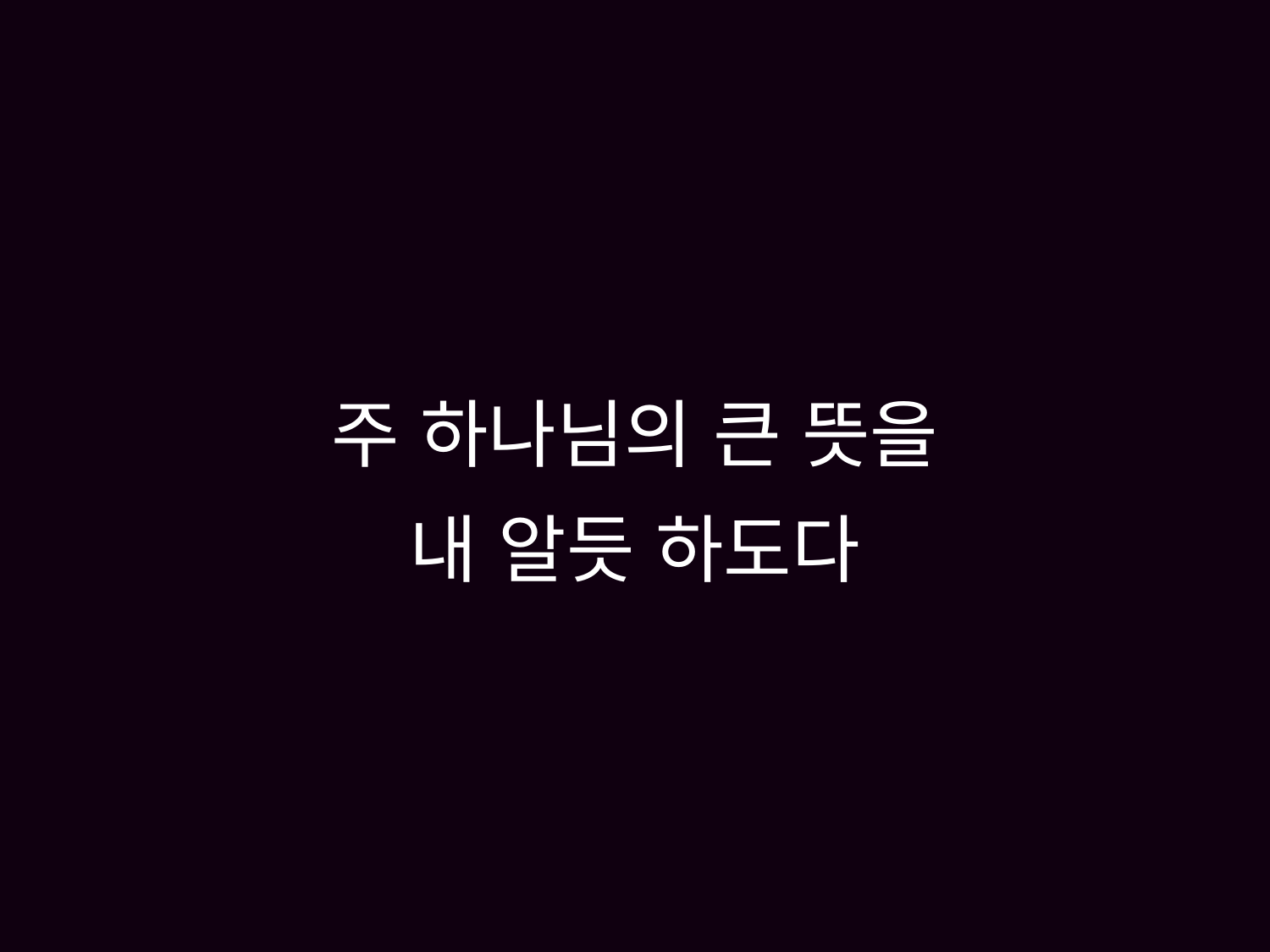

# 주 하나님의 큰 뜻을 내 알듯 하도다